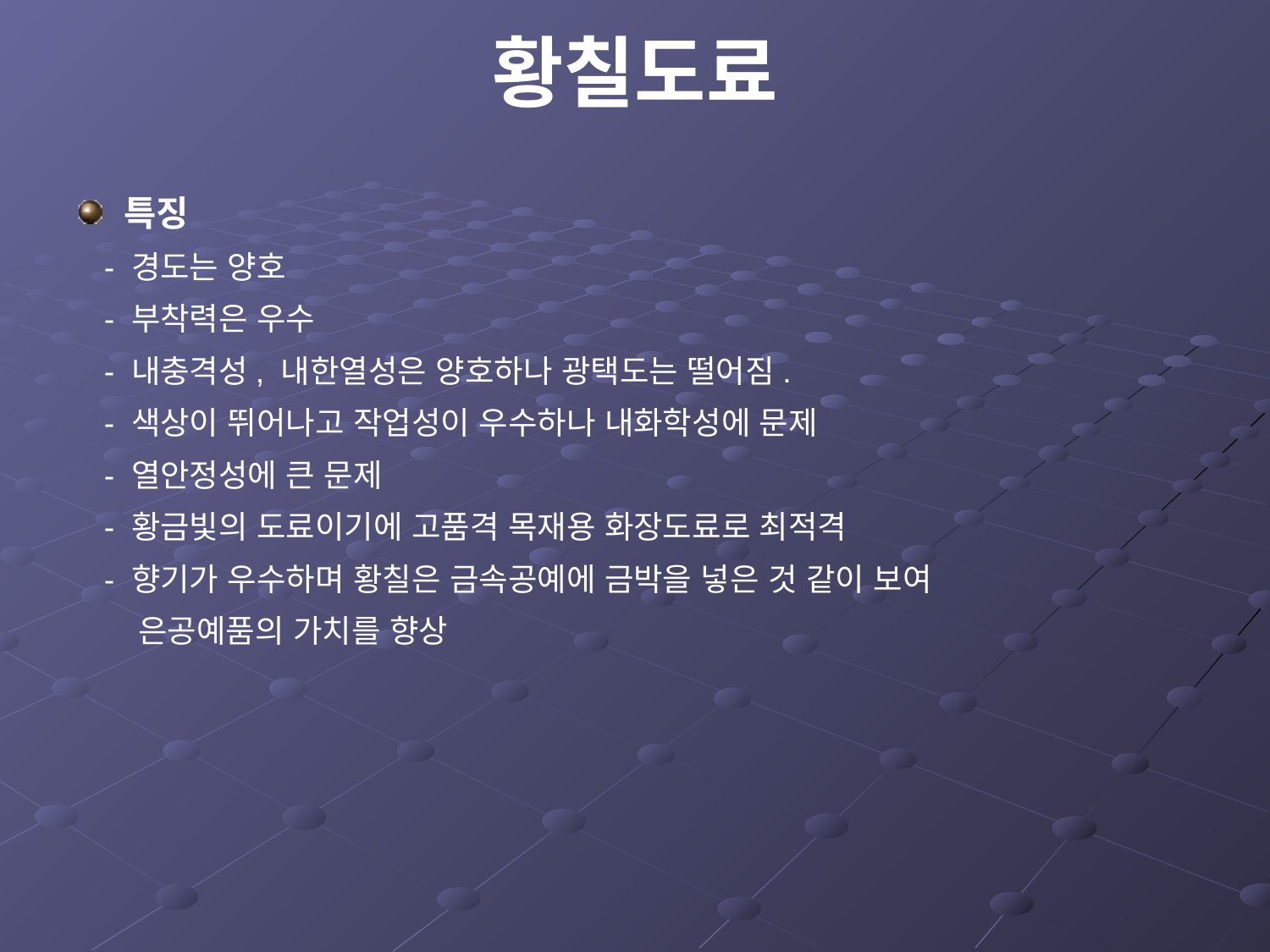

# 황칠도료
 특징
   - 경도는 양호
   - 부착력은 우수
   - 내충격성, 내한열성은 양호하나 광택도는 떨어짐.
   - 색상이 뛰어나고 작업성이 우수하나 내화학성에 문제
   - 열안정성에 큰 문제
   - 황금빛의 도료이기에 고품격 목재용 화장도료로 최적격
   - 향기가 우수하며 황칠은 금속공예에 금박을 넣은 것 같이 보여
      은공예품의 가치를 향상